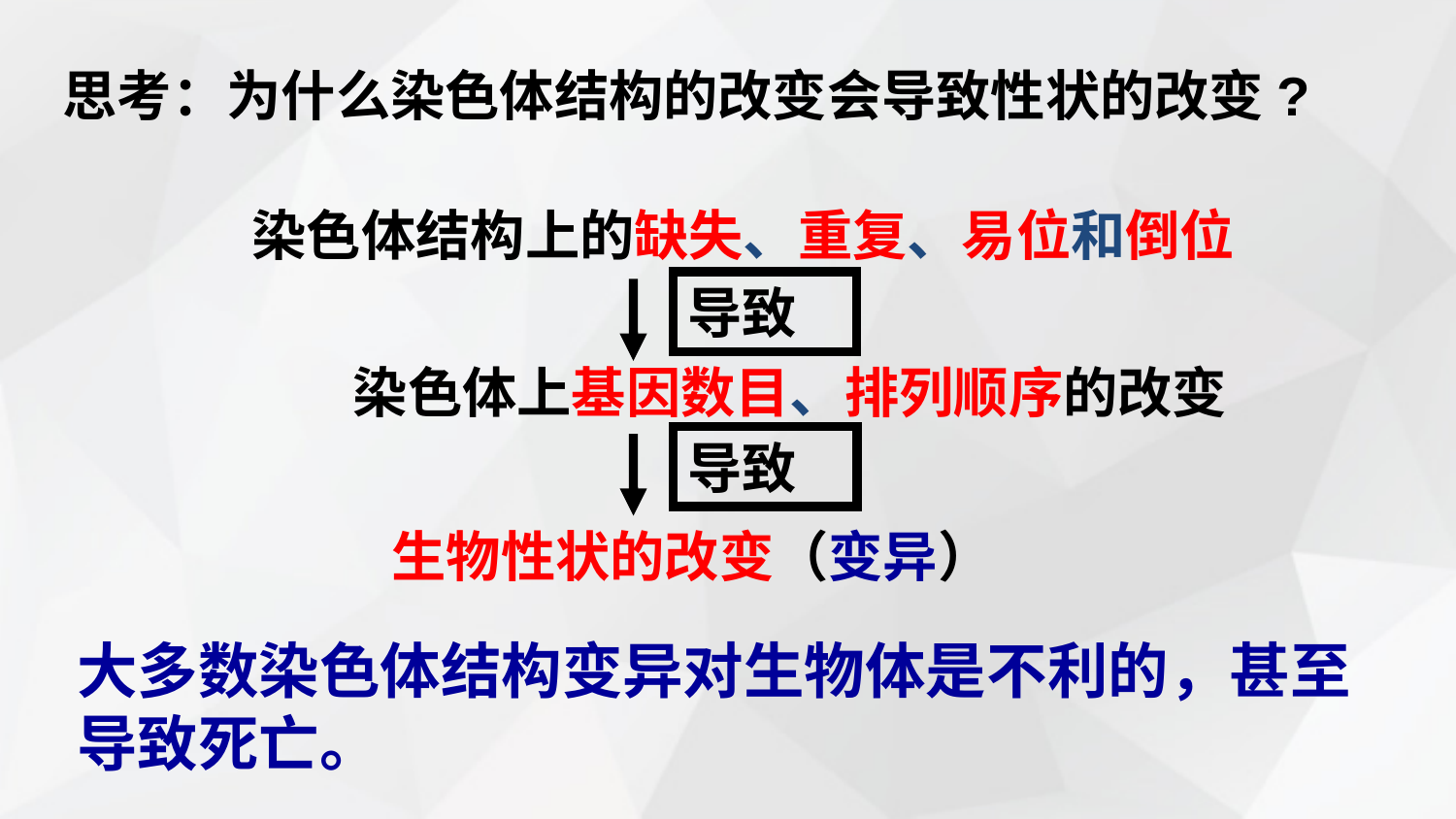

思考：为什么染色体结构的改变会导致性状的改变?
染色体结构上的缺失、重复、易位和倒位
导致

染色体上基因数目、排列顺序的改变
导致

生物性状的改变（变异）
大多数染色体结构变异对生物体是不利的，甚至导致死亡。